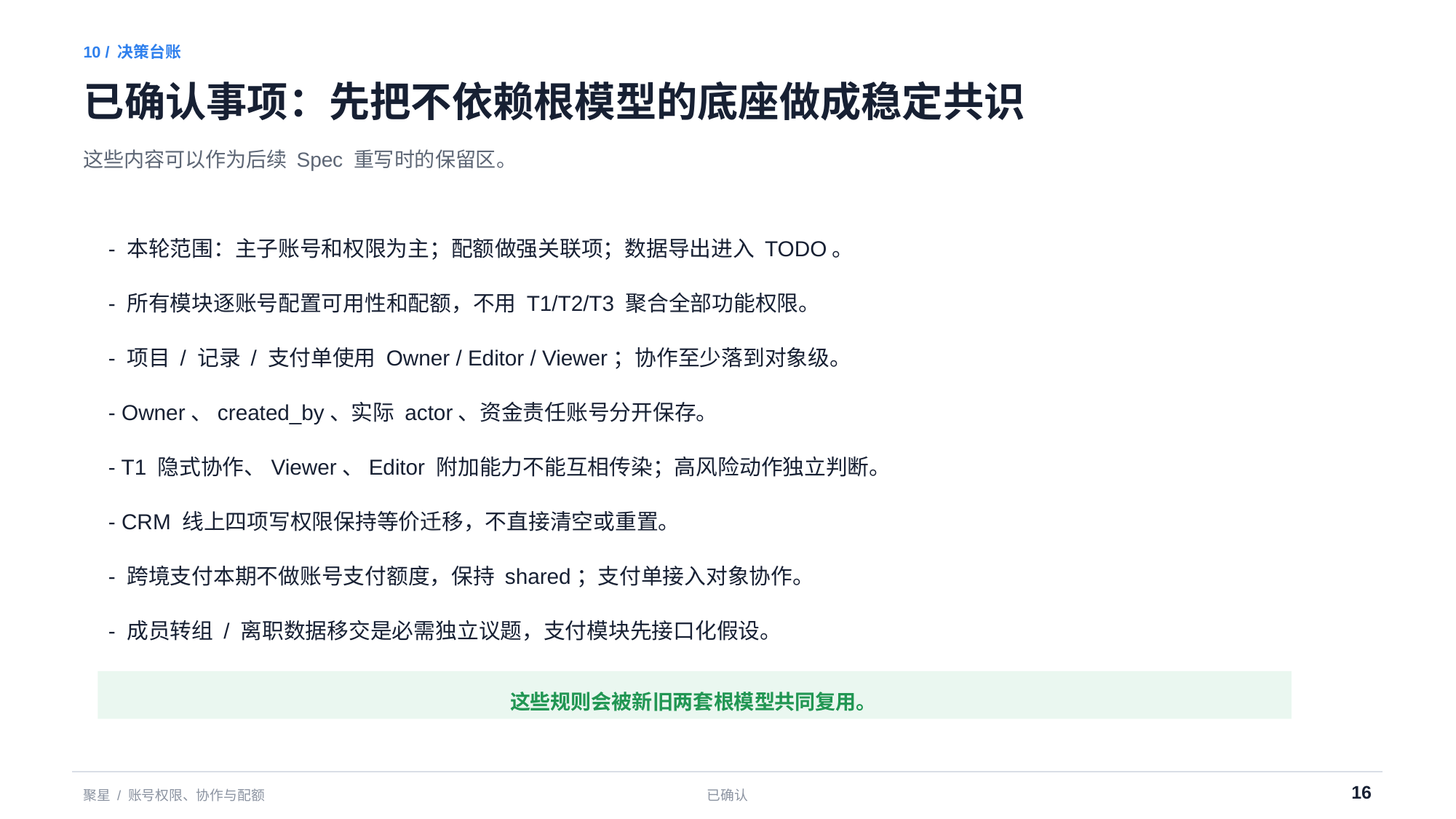

10 / 决策台账
已确认事项：先把不依赖根模型的底座做成稳定共识
这些内容可以作为后续 Spec 重写时的保留区。
- 本轮范围：主子账号和权限为主；配额做强关联项；数据导出进入 TODO。
- 所有模块逐账号配置可用性和配额，不用 T1/T2/T3 聚合全部功能权限。
- 项目 / 记录 / 支付单使用 Owner / Editor / Viewer；协作至少落到对象级。
- Owner、created_by、实际 actor、资金责任账号分开保存。
- T1 隐式协作、Viewer、Editor 附加能力不能互相传染；高风险动作独立判断。
- CRM 线上四项写权限保持等价迁移，不直接清空或重置。
- 跨境支付本期不做账号支付额度，保持 shared；支付单接入对象协作。
- 成员转组 / 离职数据移交是必需独立议题，支付模块先接口化假设。

这些规则会被新旧两套根模型共同复用。

16
聚星 / 账号权限、协作与配额
已确认